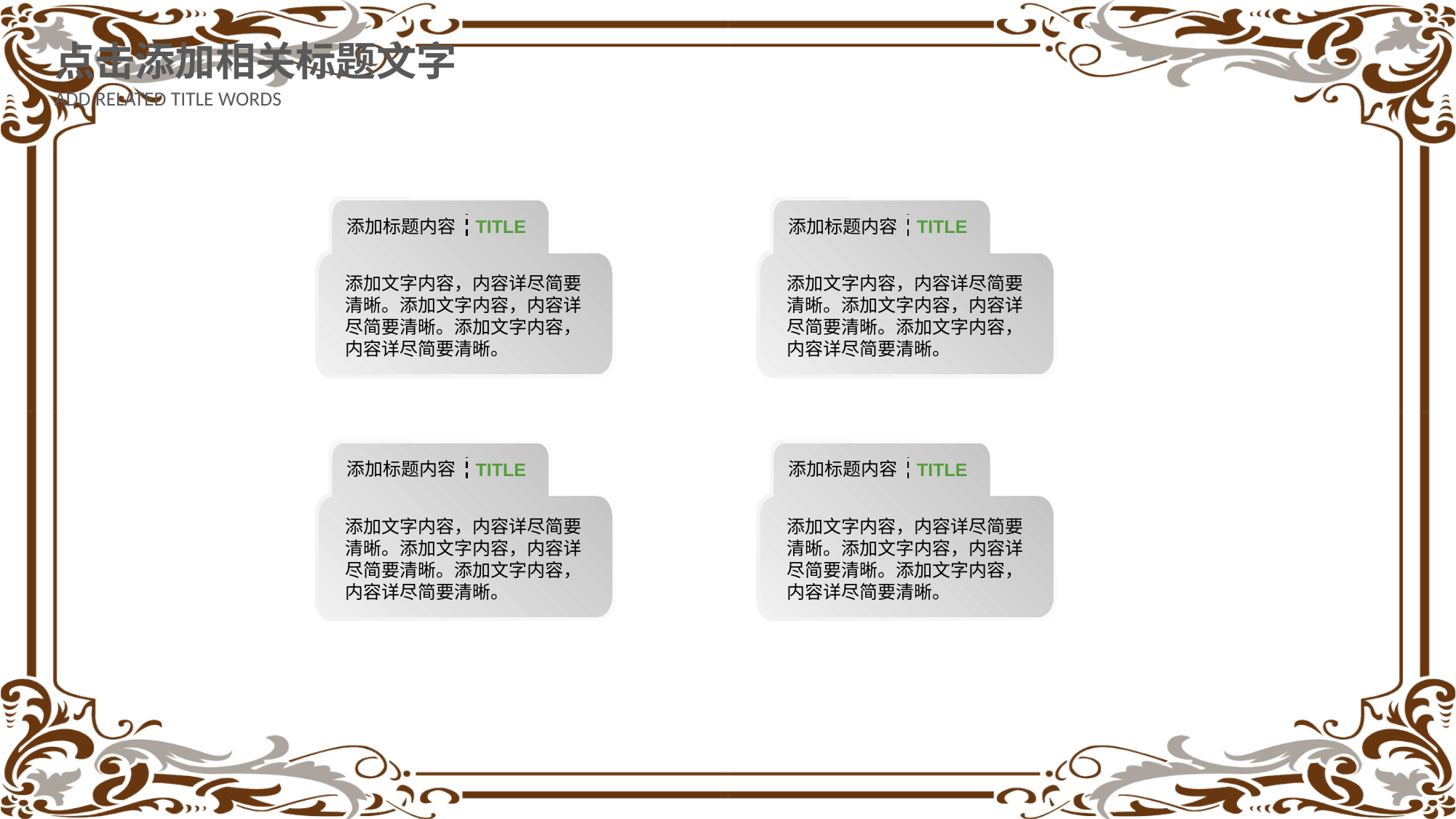

点击添加相关标题文字
ADD RELATED TITLE WORDS

添加标题内容
添加标题内容
TITLE
TITLE
添加文字内容，内容详尽简要
清晰。添加文字内容，内容详
尽简要清晰。添加文字内容，
内容详尽简要清晰。
添加文字内容，内容详尽简要
清晰。添加文字内容，内容详
尽简要清晰。添加文字内容，
内容详尽简要清晰。

添加标题内容
添加标题内容
TITLE
TITLE
添加文字内容，内容详尽简要
清晰。添加文字内容，内容详
尽简要清晰。添加文字内容，
内容详尽简要清晰。
添加文字内容，内容详尽简要
清晰。添加文字内容，内容详
尽简要清晰。添加文字内容，
内容详尽简要清晰。